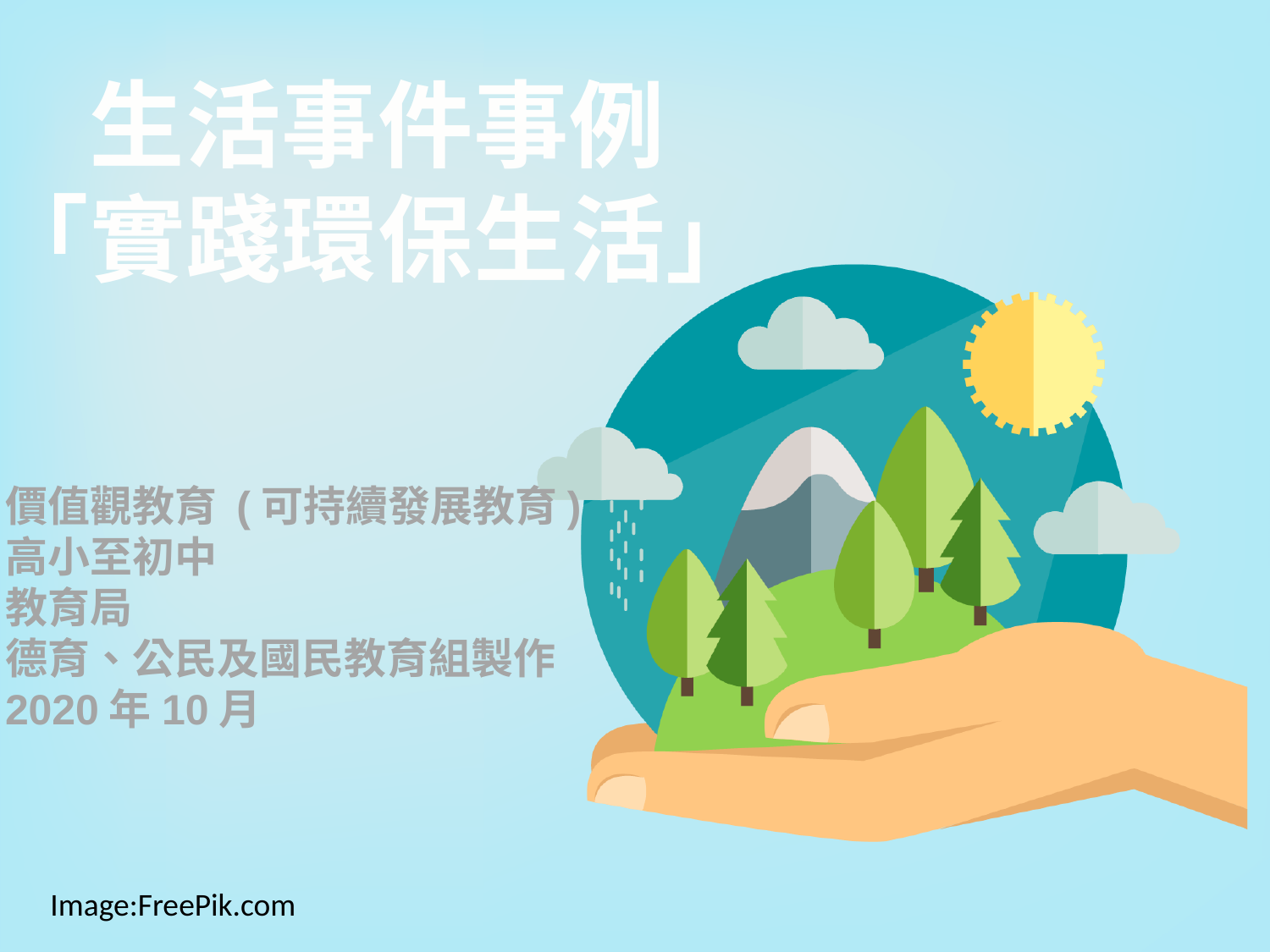

生活事件事例
「實踐環保生活」
價值觀教育 (可持續發展教育)
高小至初中
教育局
德育、公民及國民教育組製作
2020年10月
Image:FreePik.com